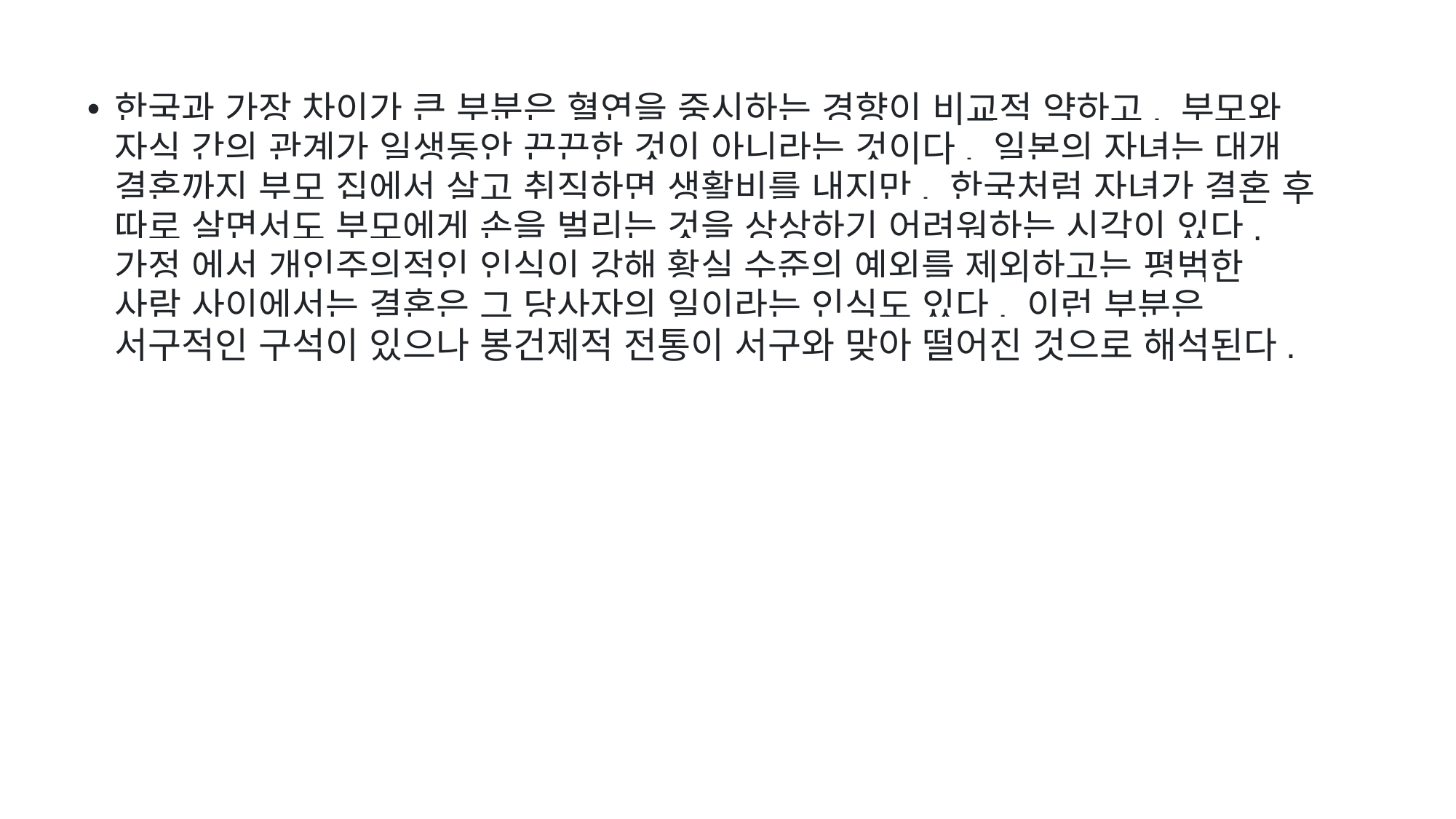

한국과 가장 차이가 큰 부분은 혈연을 중시하는 경향이 비교적 약하고, 부모와 자식 간의 관계가 일생동안 끈끈한 것이 아니라는 것이다. 일본의 자녀는 대개 결혼까지 부모 집에서 살고 취직하면 생활비를 내지만, 한국처럼 자녀가 결혼 후 따로 살면서도 부모에게 손을 벌리는 것을 상상하기 어려워하는 시각이 있다. 가정 에서 개인주의적인 인식이 강해 황실 수준의 예외를 제외하고는 평범한 사람 사이에서는 결혼은 그 당사자의 일이라는 인식도 있다. 이런 부분은 서구적인 구석이 있으나 봉건제적 전통이 서구와 맞아 떨어진 것으로 해석된다.